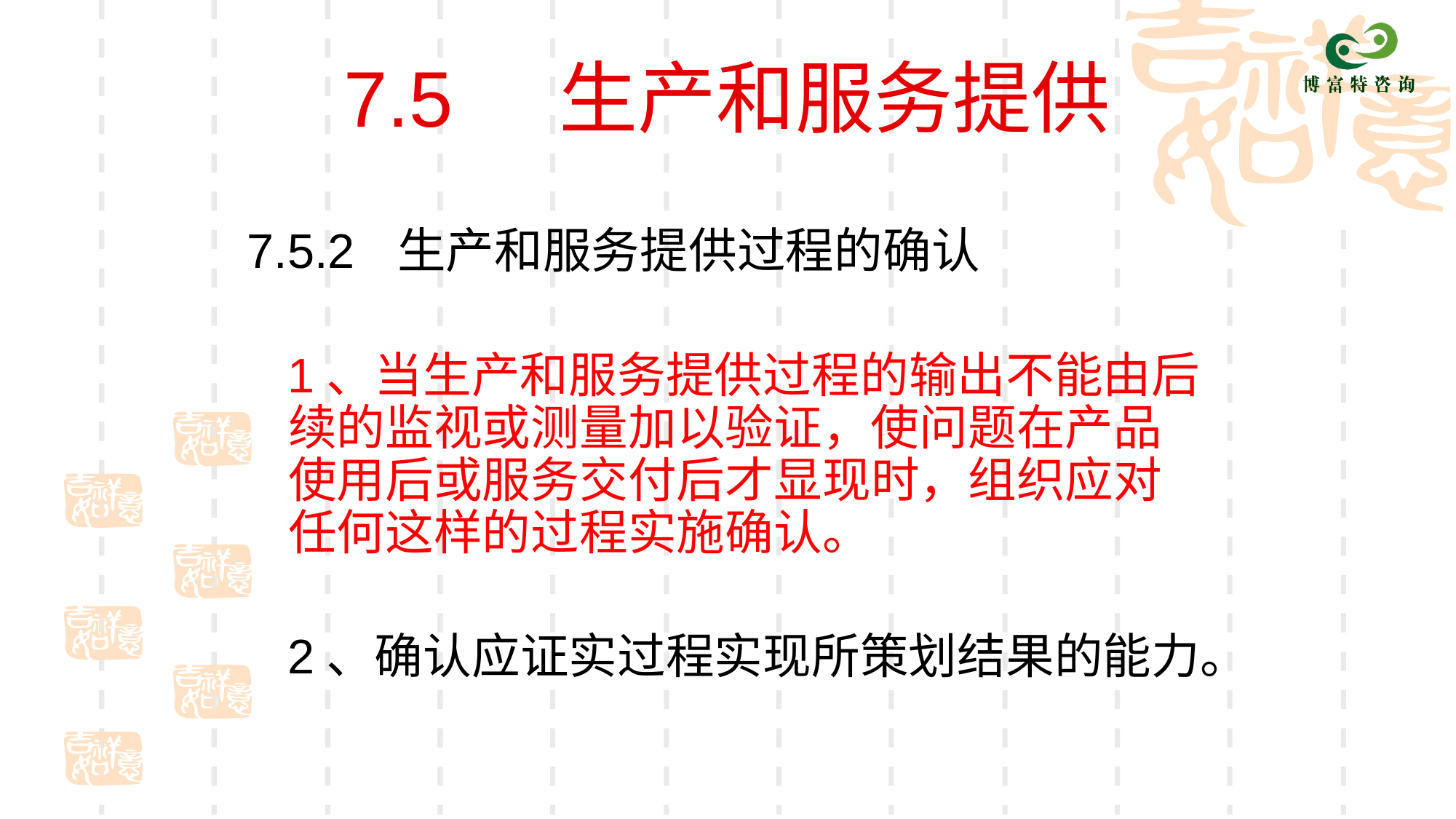

# 7.5    生产和服务提供
7.5.2	生产和服务提供过程的确认

   1、当生产和服务提供过程的输出不能由后续的监视或测量加以验证，使问题在产品使用后或服务交付后才显现时，组织应对任何这样的过程实施确认。

   2、确认应证实过程实现所策划结果的能力。